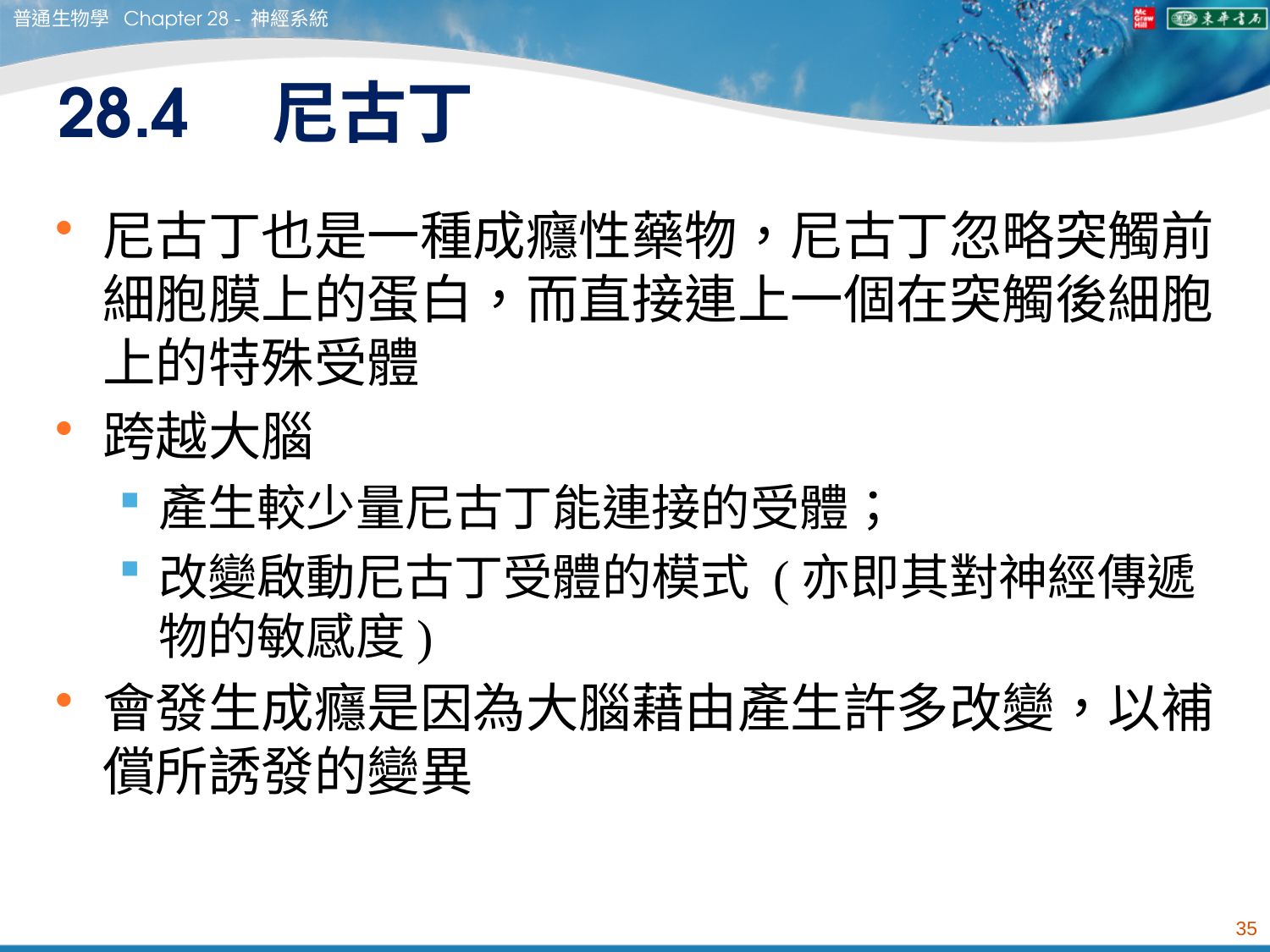

普通生物學  Chapter 28 - 神經系統
# 28.4　尼古丁
尼古丁也是一種成癮性藥物，尼古丁忽略突觸前細胞膜上的蛋白，而直接連上一個在突觸後細胞上的特殊受體
跨越大腦
產生較少量尼古丁能連接的受體；
改變啟動尼古丁受體的模式 (亦即其對神經傳遞物的敏感度)
會發生成癮是因為大腦藉由產生許多改變，以補償所誘發的變異
35